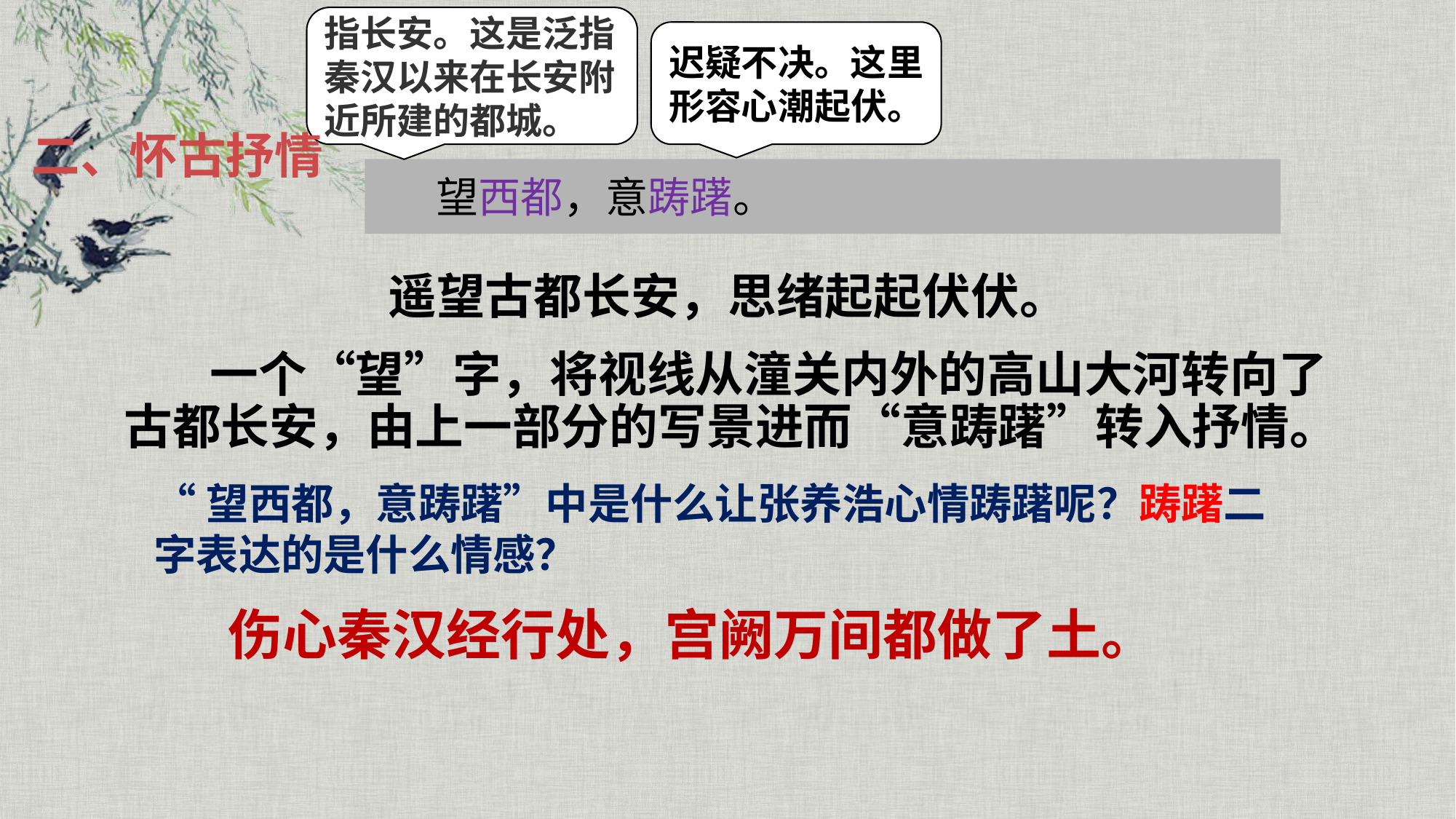

指长安。这是泛指秦汉以来在长安附近所建的都城。
迟疑不决。这里形容心潮起伏。
二、怀古抒情

望西都，意踌躇。
遥望古都长安，思绪起起伏伏。
一个“望”字，将视线从潼关内外的高山大河转向了古都长安，由上一部分的写景进而“意踌躇”转入抒情。

“望西都，意踌躇”中是什么让张养浩心情踌躇呢？踌躇二字表达的是什么情感？
伤心秦汉经行处，宫阙万间都做了土。